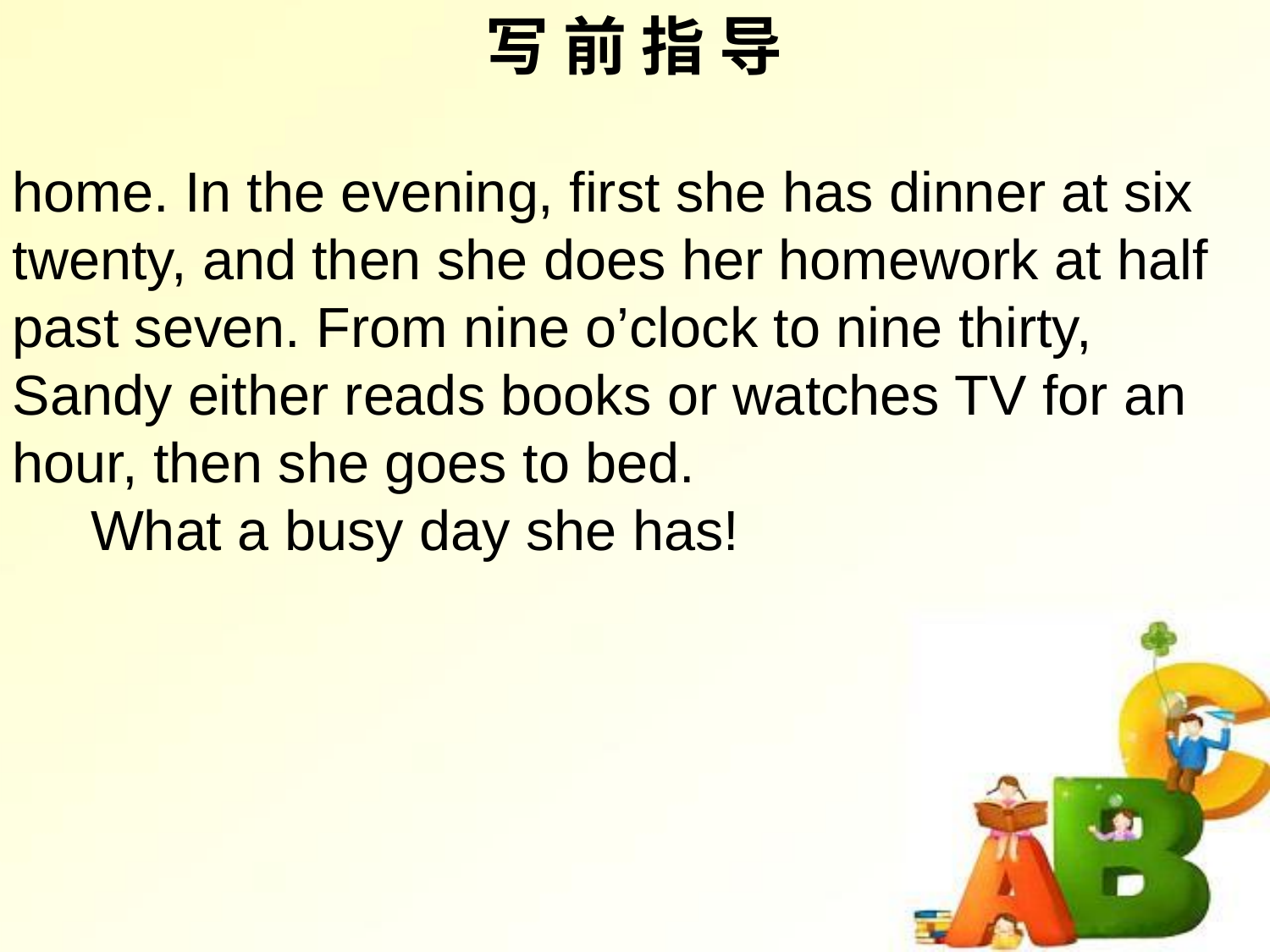

写 前 指 导
home. In the evening, first she has dinner at six twenty, and then she does her homework at half past seven. From nine o’clock to nine thirty, Sandy either reads books or watches TV for an hour, then she goes to bed.
     What a busy day she has!